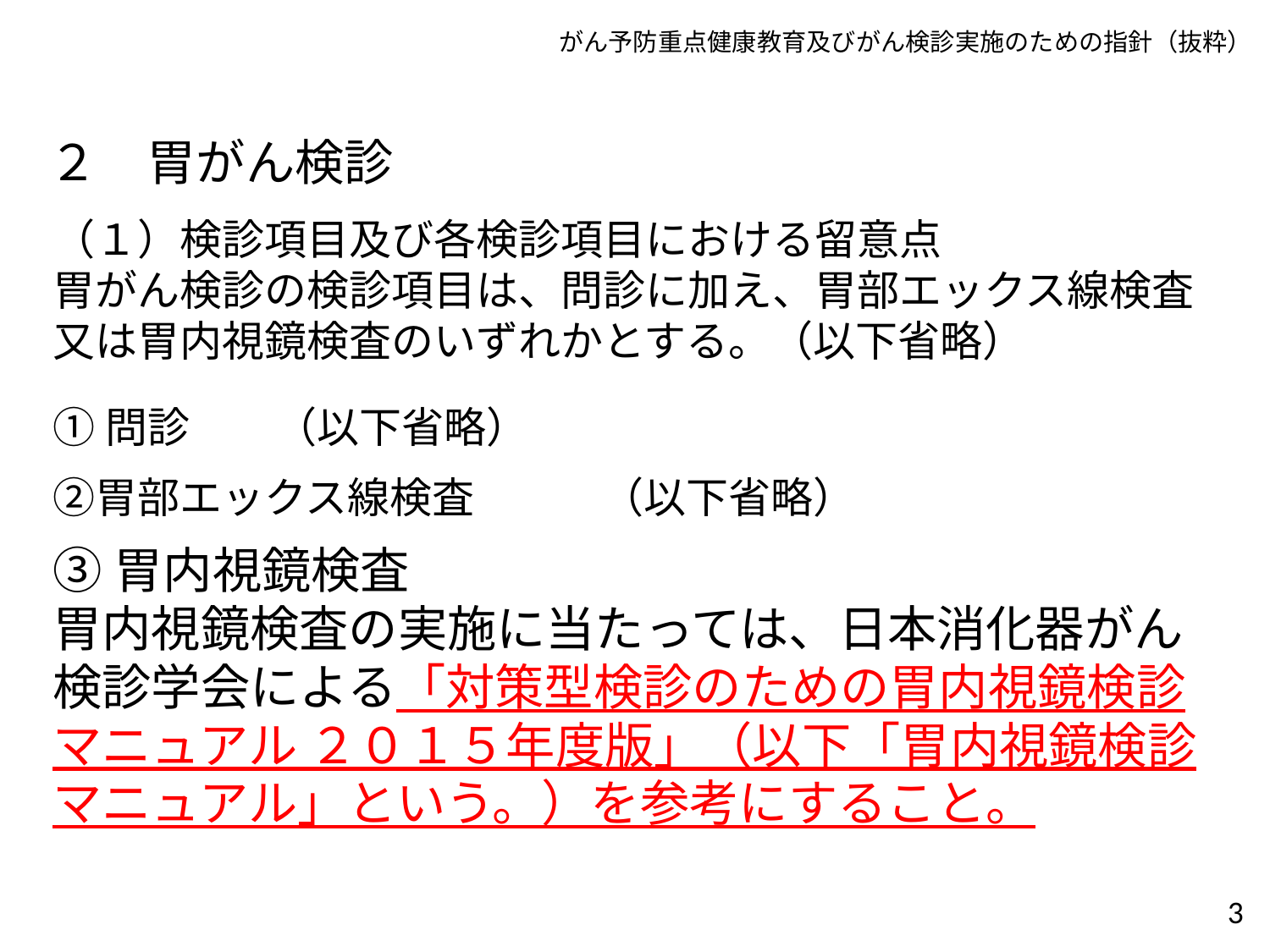

がん予防重点健康教育及びがん検診実施のための指針（抜粋）
２　胃がん検診
（１）検診項目及び各検診項目における留意点
胃がん検診の検診項目は、問診に加え、胃部エックス線検査又は胃内視鏡検査のいずれかとする。（以下省略）
①問診　　（以下省略）
②胃部エックス線検査　　　（以下省略）
# ③胃内視鏡検査 胃内視鏡検査の実施に当たっては、日本消化器がん検診学会による「対策型検診のための胃内視鏡検診マニュアル ２０１５年度版」（以下「胃内視鏡検診マニュアル」という。）を参考にすること。
3